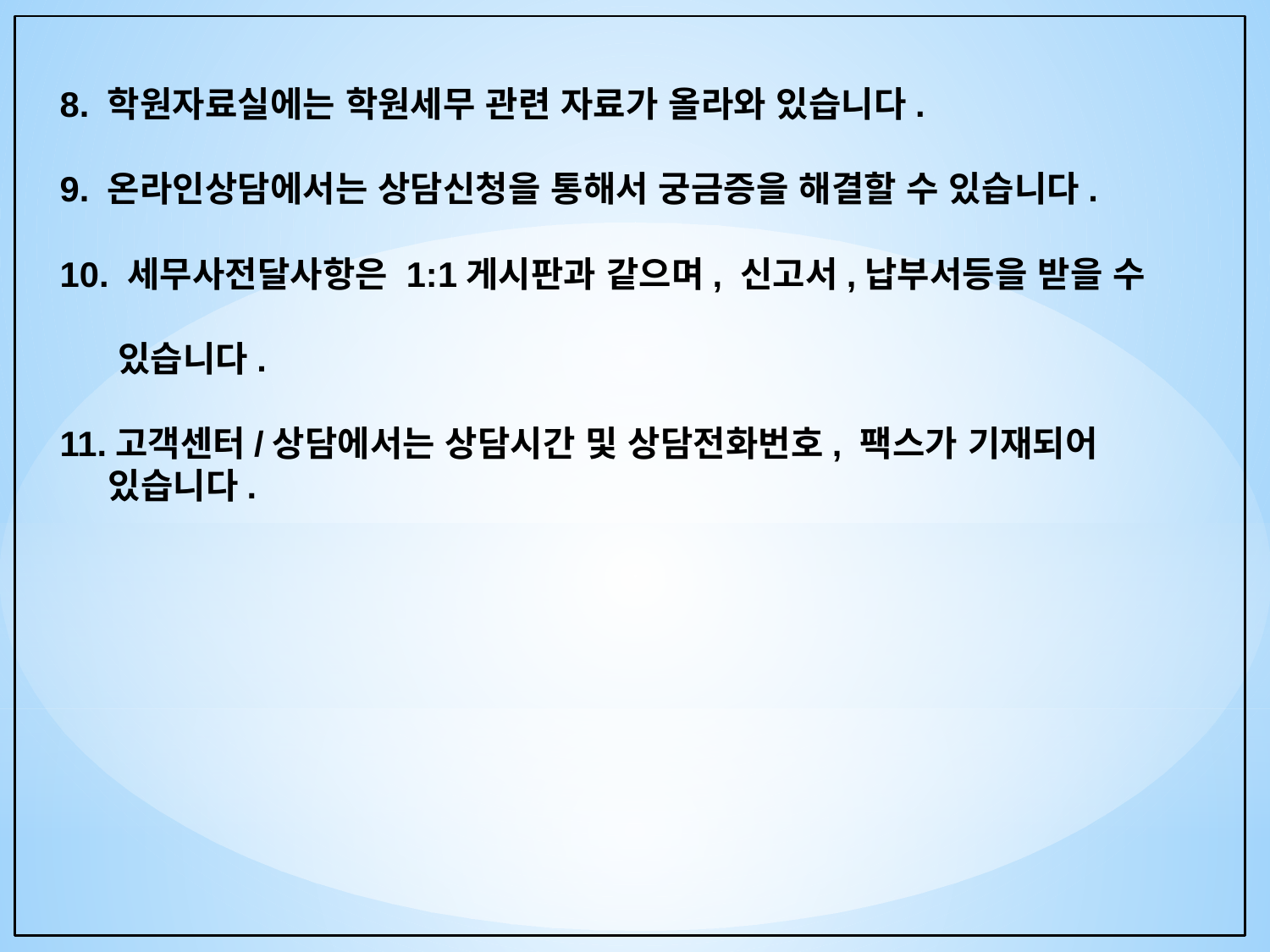

8. 학원자료실에는 학원세무 관련 자료가 올라와 있습니다.

9. 온라인상담에서는 상담신청을 통해서 궁금증을 해결할 수 있습니다.

10. 세무사전달사항은 1:1게시판과 같으며, 신고서,납부서등을 받을 수
     있습니다.

11.고객센터/상담에서는 상담시간 및 상담전화번호, 팩스가 기재되어
    있습니다.